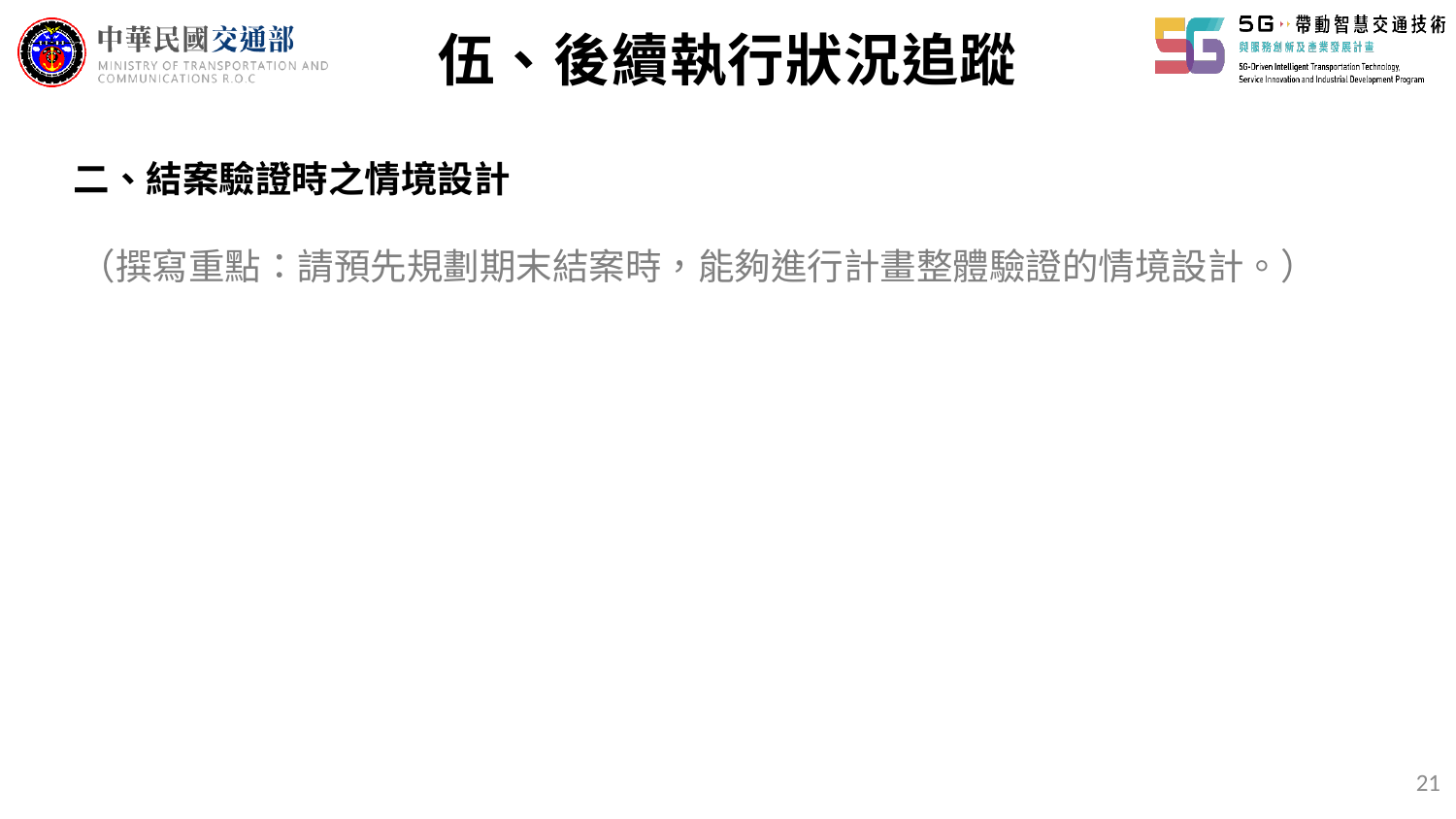

伍、後續執行狀況追蹤
二、結案驗證時之情境設計
（撰寫重點：請預先規劃期末結案時，能夠進行計畫整體驗證的情境設計。）
21